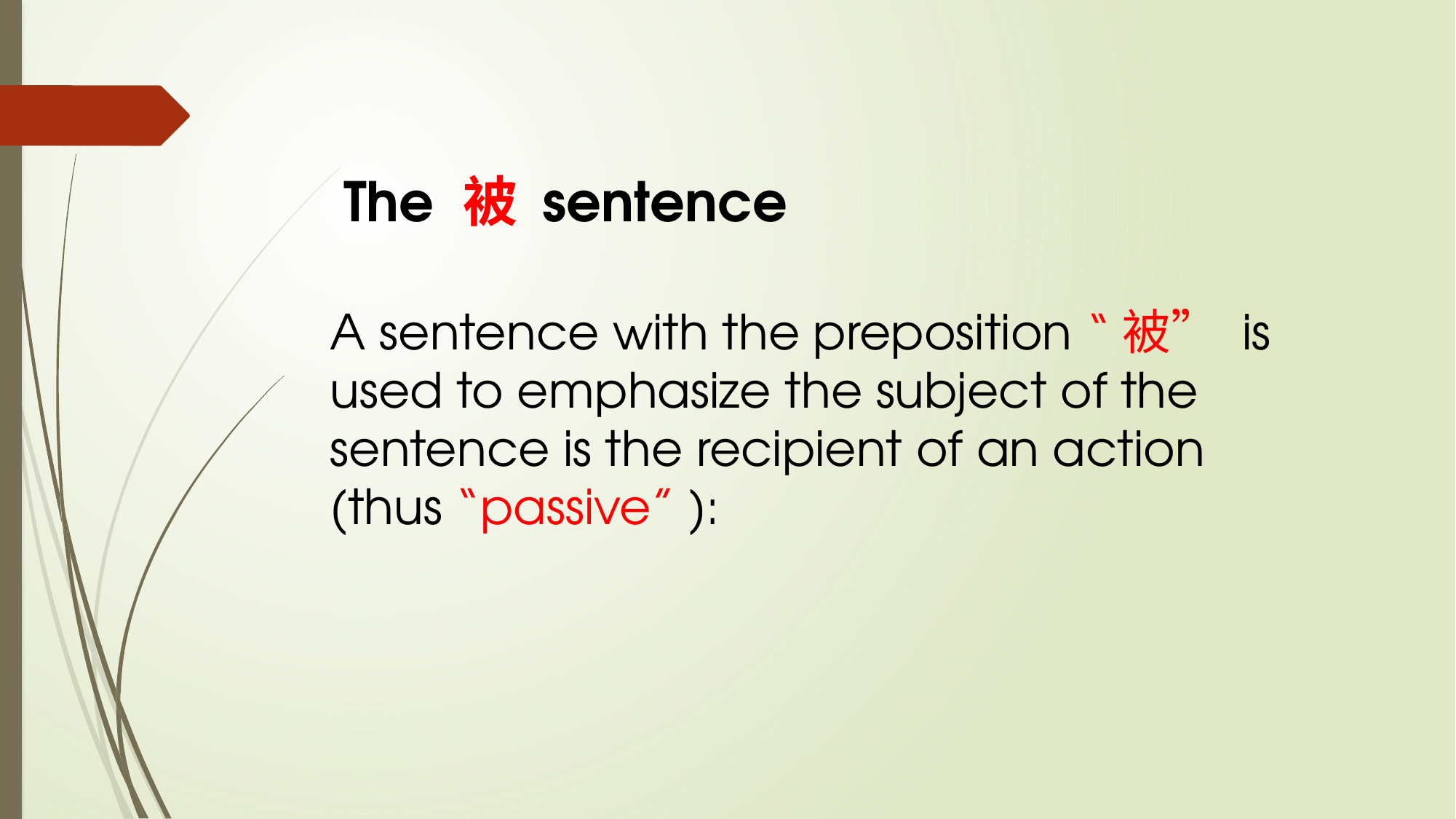

The 被 sentence
A sentence with the preposition “被” is used to emphasize the subject of the sentence is the recipient of an action (thus “passive” ):